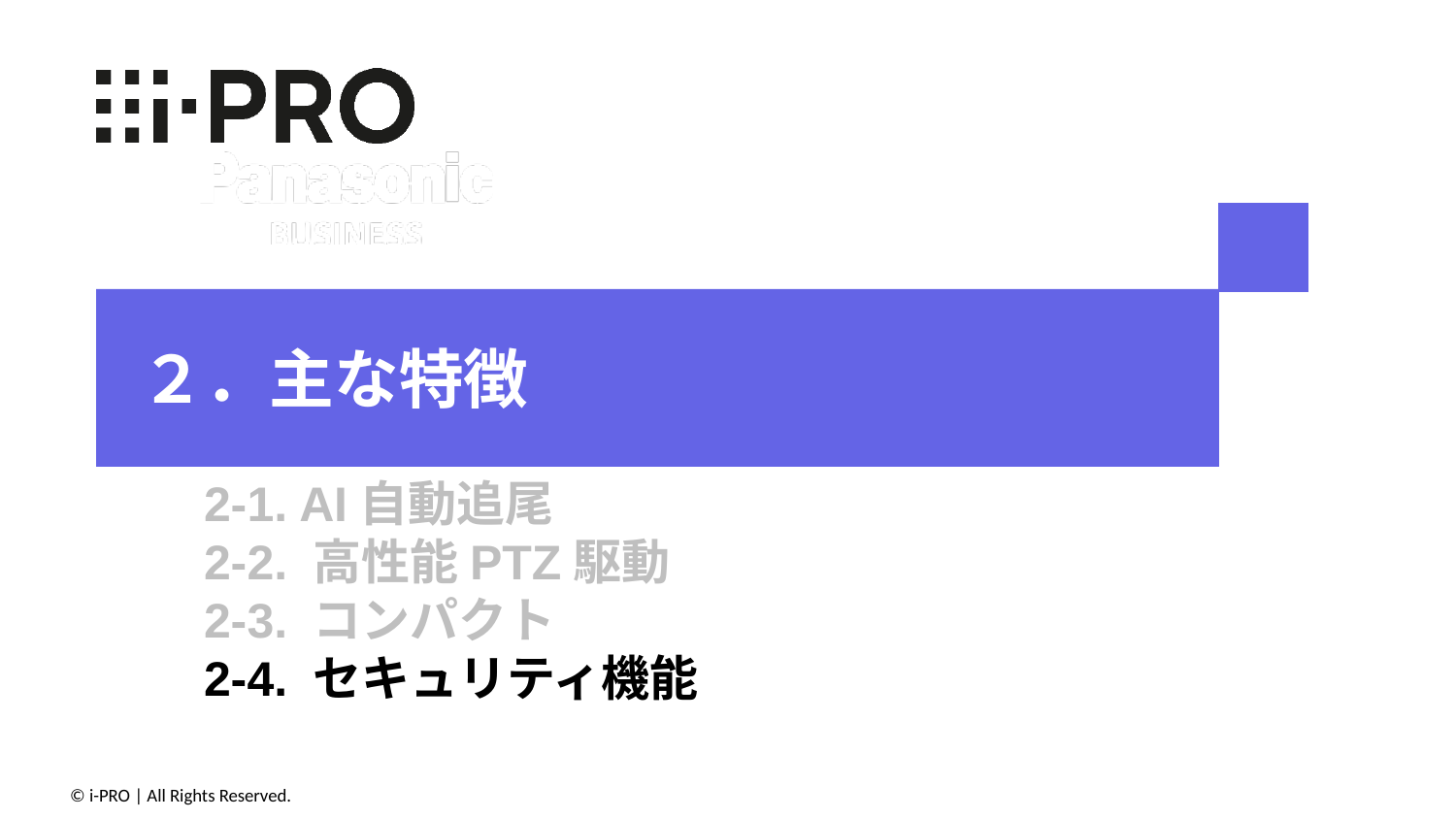

# ２．主な特徴
2-1. AI自動追尾
2-2. 高性能PTZ駆動
2-3. コンパクト
2-4. セキュリティ機能